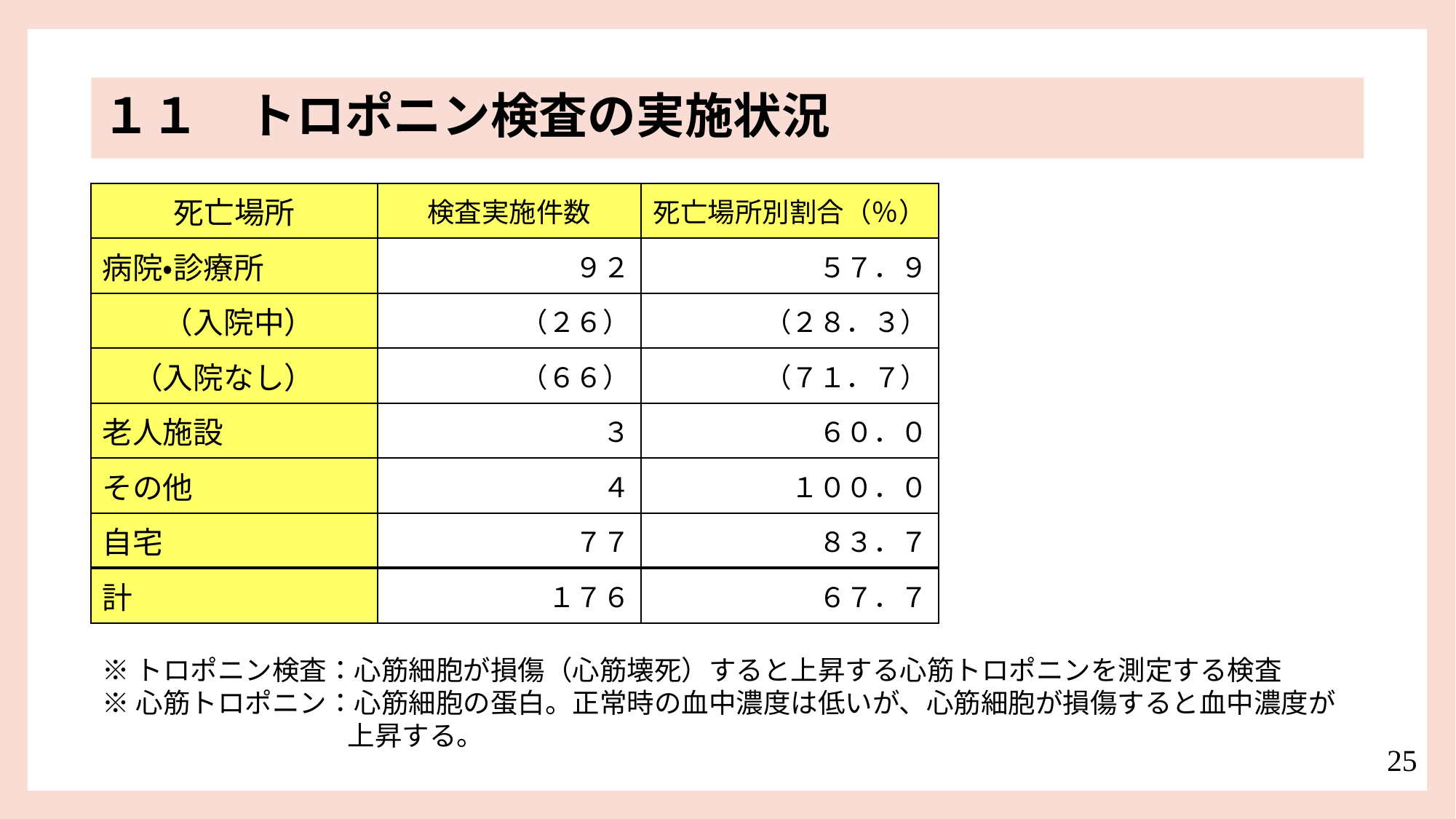

１１　トロポニン検査の実施状況
| 死亡場所 | 検査実施件数 | 死亡場所別割合（％） |
| --- | --- | --- |
| 病院・診療所 | ９２ | ５７．９ |
| （入院中） | （２６） | （２８．３） |
| （入院なし） | （６６） | （７１．７） |
| 老人施設 | ３ | ６０．０ |
| その他 | ４ | １００．０ |
| 自宅 | ７７ | ８３．７ |
| 計 | １７６ | ６７．７ |

※トロポニン検査：心筋細胞が損傷（心筋壊死）すると上昇する心筋トロポニンを測定する検査
※心筋トロポニン：心筋細胞の蛋白。正常時の血中濃度は低いが、心筋細胞が損傷すると血中濃度が
　　　　　　　　　上昇する。
25